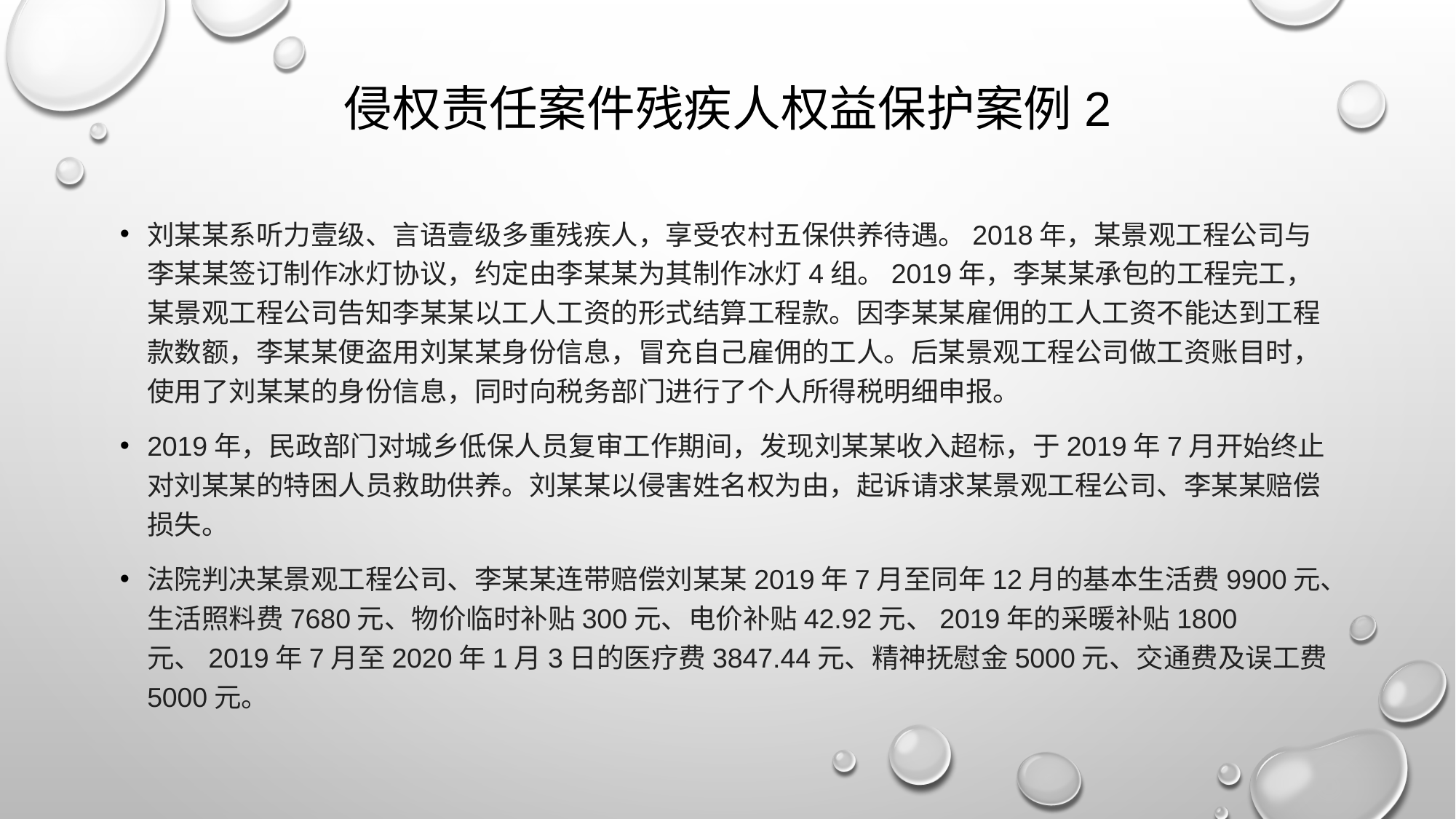

# 侵权责任案件残疾人权益保护案例2
刘某某系听力壹级、言语壹级多重残疾人，享受农村五保供养待遇。2018年，某景观工程公司与李某某签订制作冰灯协议，约定由李某某为其制作冰灯4组。2019年，李某某承包的工程完工，某景观工程公司告知李某某以工人工资的形式结算工程款。因李某某雇佣的工人工资不能达到工程款数额，李某某便盗用刘某某身份信息，冒充自己雇佣的工人。后某景观工程公司做工资账目时，使用了刘某某的身份信息，同时向税务部门进行了个人所得税明细申报。
2019年，民政部门对城乡低保人员复审工作期间，发现刘某某收入超标，于2019年7月开始终止对刘某某的特困人员救助供养。刘某某以侵害姓名权为由，起诉请求某景观工程公司、李某某赔偿损失。
法院判决某景观工程公司、李某某连带赔偿刘某某2019年7月至同年12月的基本生活费9900元、生活照料费7680元、物价临时补贴300元、电价补贴42.92元、2019年的采暖补贴1800元、2019年7月至2020年1月3日的医疗费3847.44元、精神抚慰金5000元、交通费及误工费5000元。